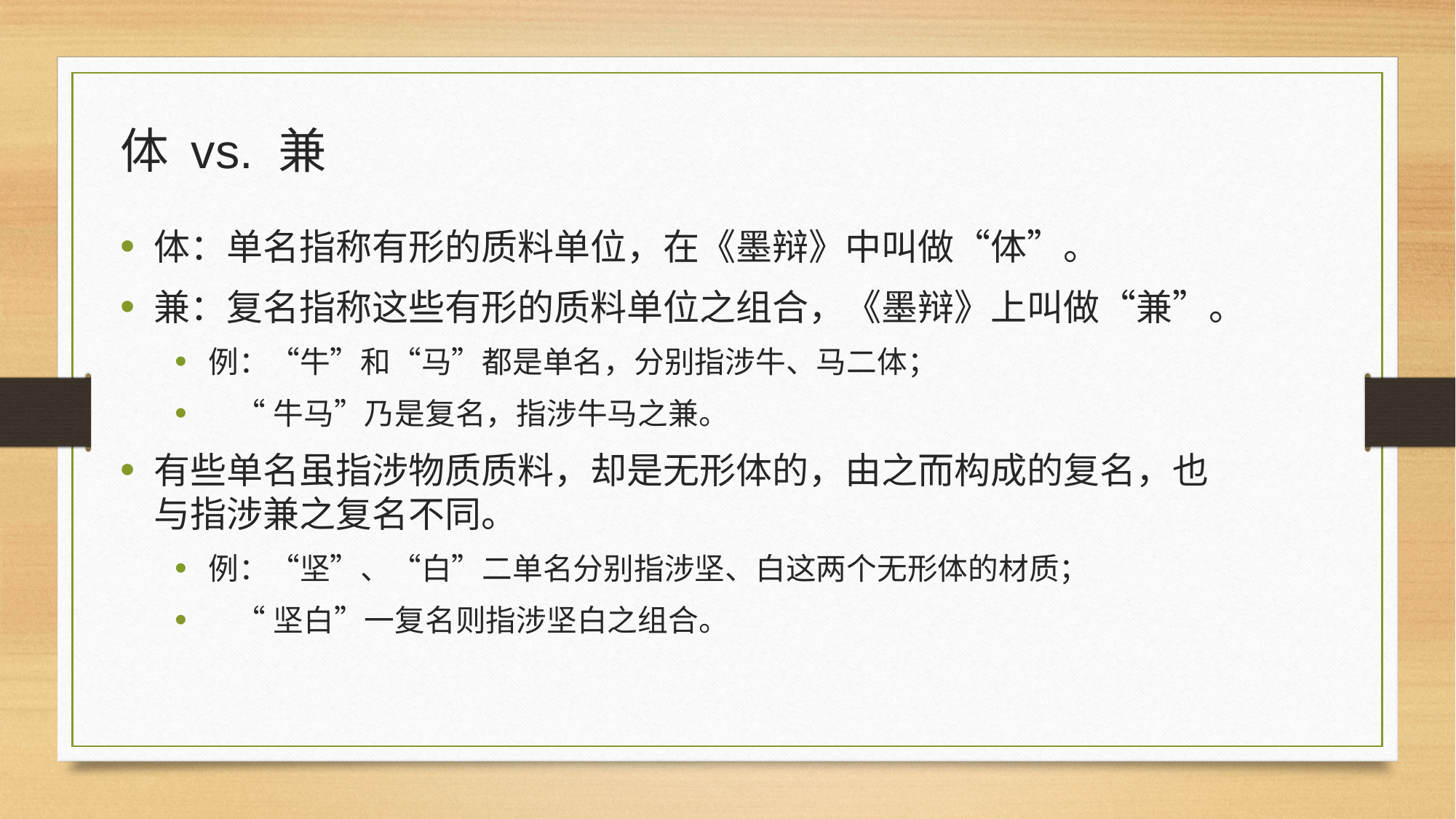

体 vs. 兼
体：单名指称有形的质料单位，在《墨辩》中叫做“体”。
兼：复名指称这些有形的质料单位之组合，《墨辩》上叫做“兼”。
例：“牛”和“马”都是单名，分别指涉牛、马二体；
    “牛马”乃是复名，指涉牛马之兼。
有些单名虽指涉物质质料，却是无形体的，由之而构成的复名，也与指涉兼之复名不同。
例：“坚”、“白”二单名分别指涉坚、白这两个无形体的材质；
    “坚白”一复名则指涉坚白之组合。